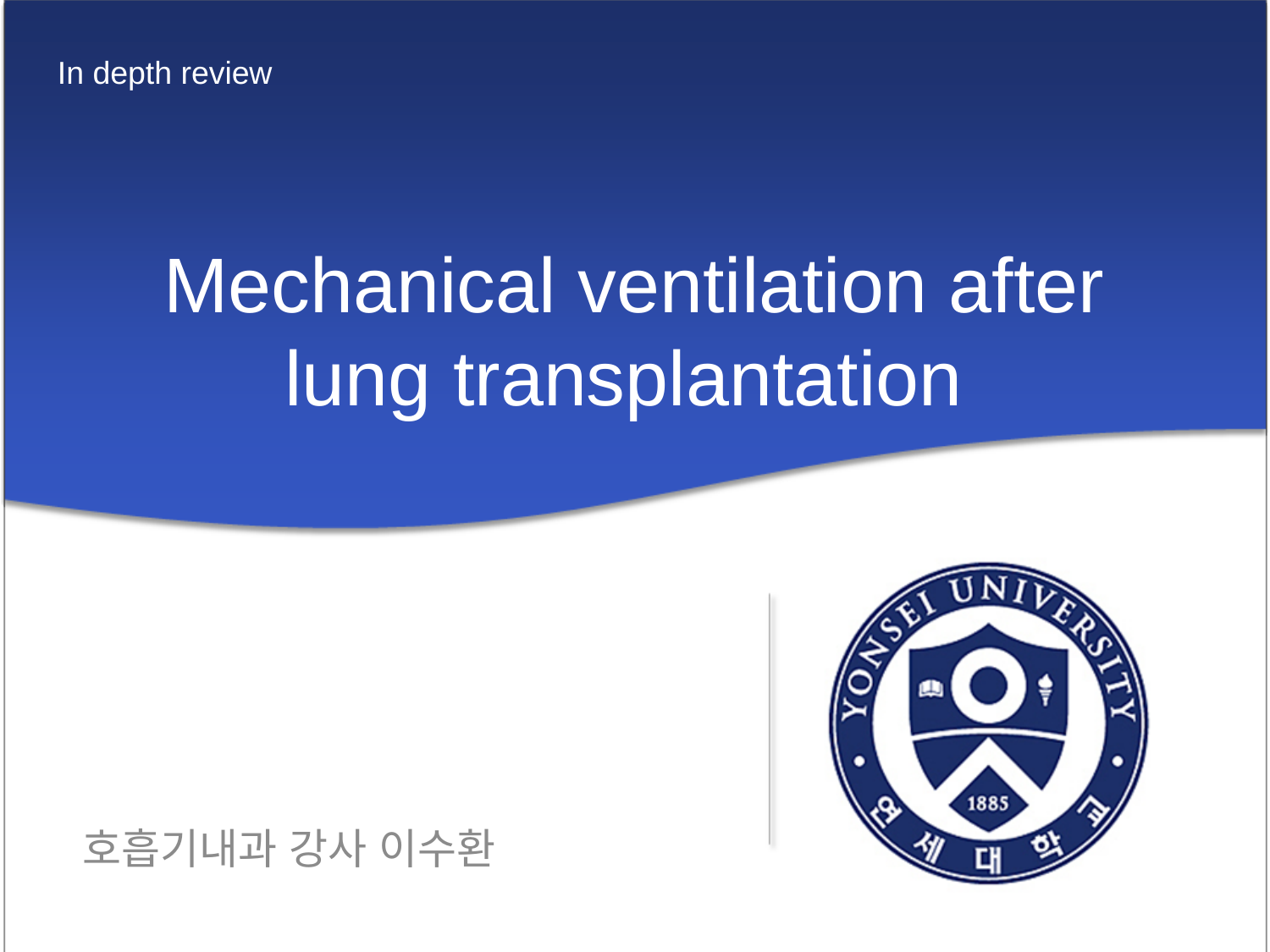

In depth review
# Mechanical ventilation after lung transplantation
호흡기내과 강사 이수환